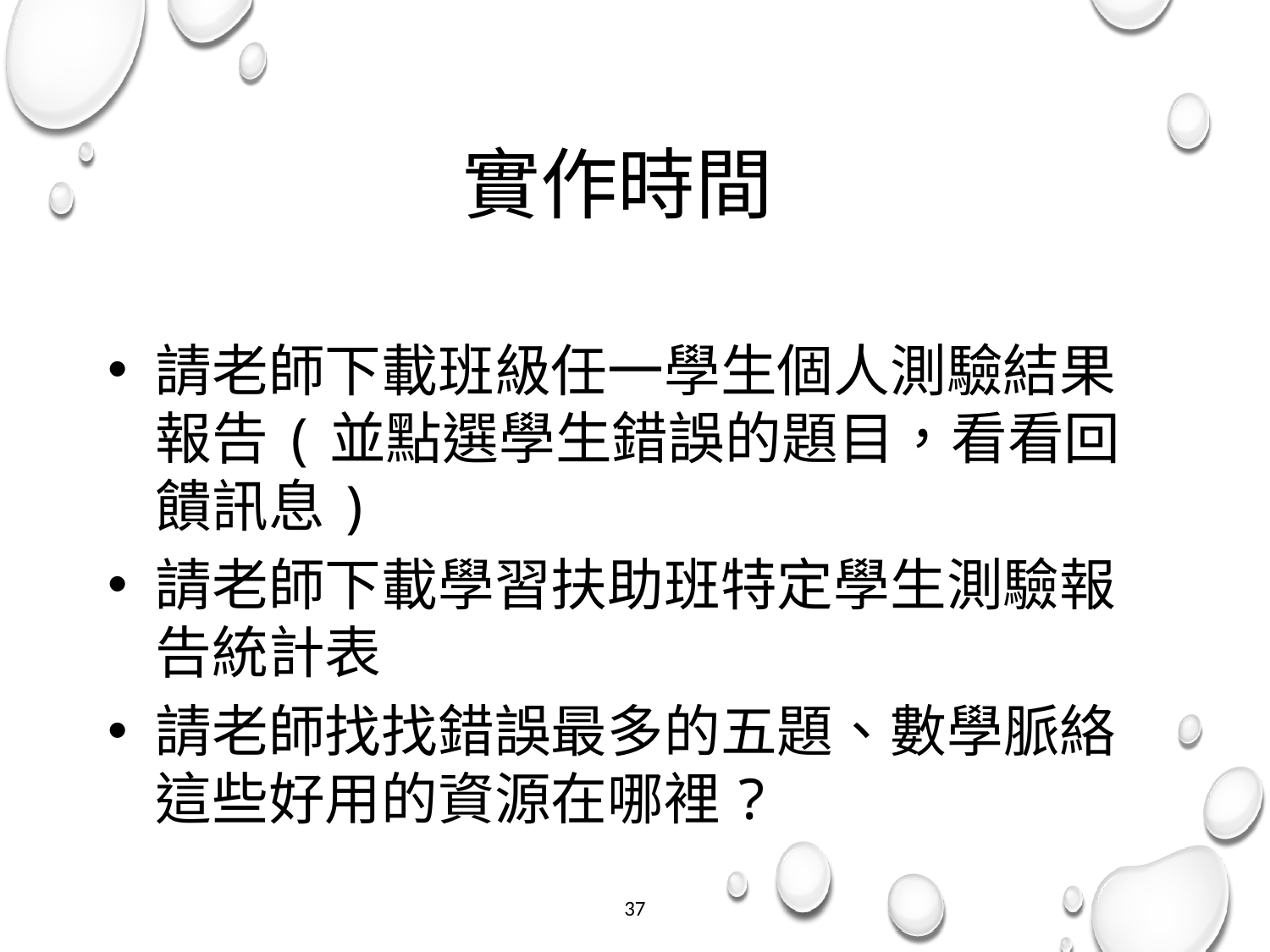

# 實作時間
請老師下載班級任一學生個人測驗結果報告(並點選學生錯誤的題目，看看回饋訊息)
請老師下載學習扶助班特定學生測驗報告統計表
請老師找找錯誤最多的五題、數學脈絡這些好用的資源在哪裡?
37